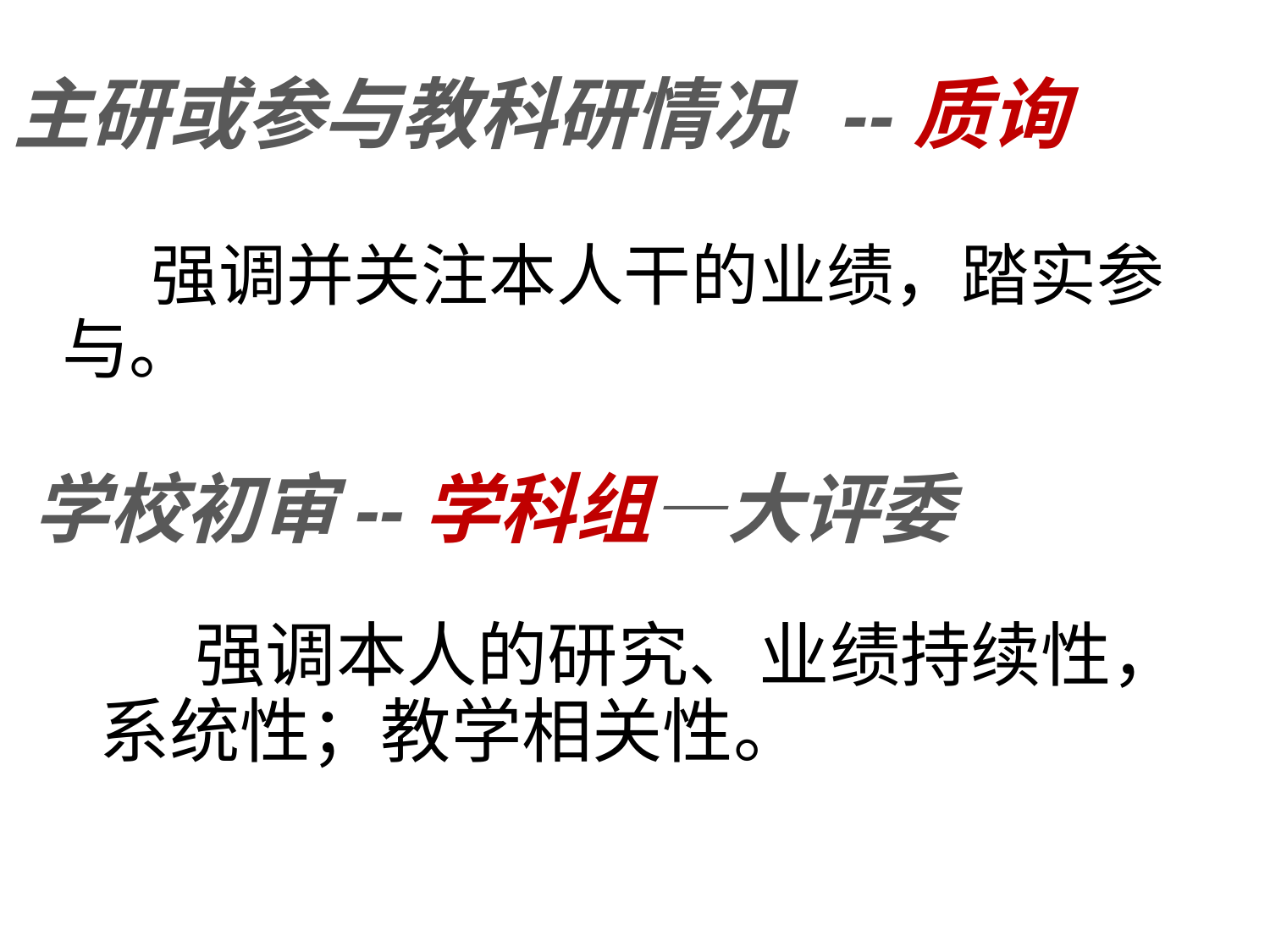

主研或参与教科研情况  --质询
# 强调并关注本人干的业绩，踏实参与。
学校初审--学科组—大评委
     强调本人的研究、业绩持续性，系统性；教学相关性。